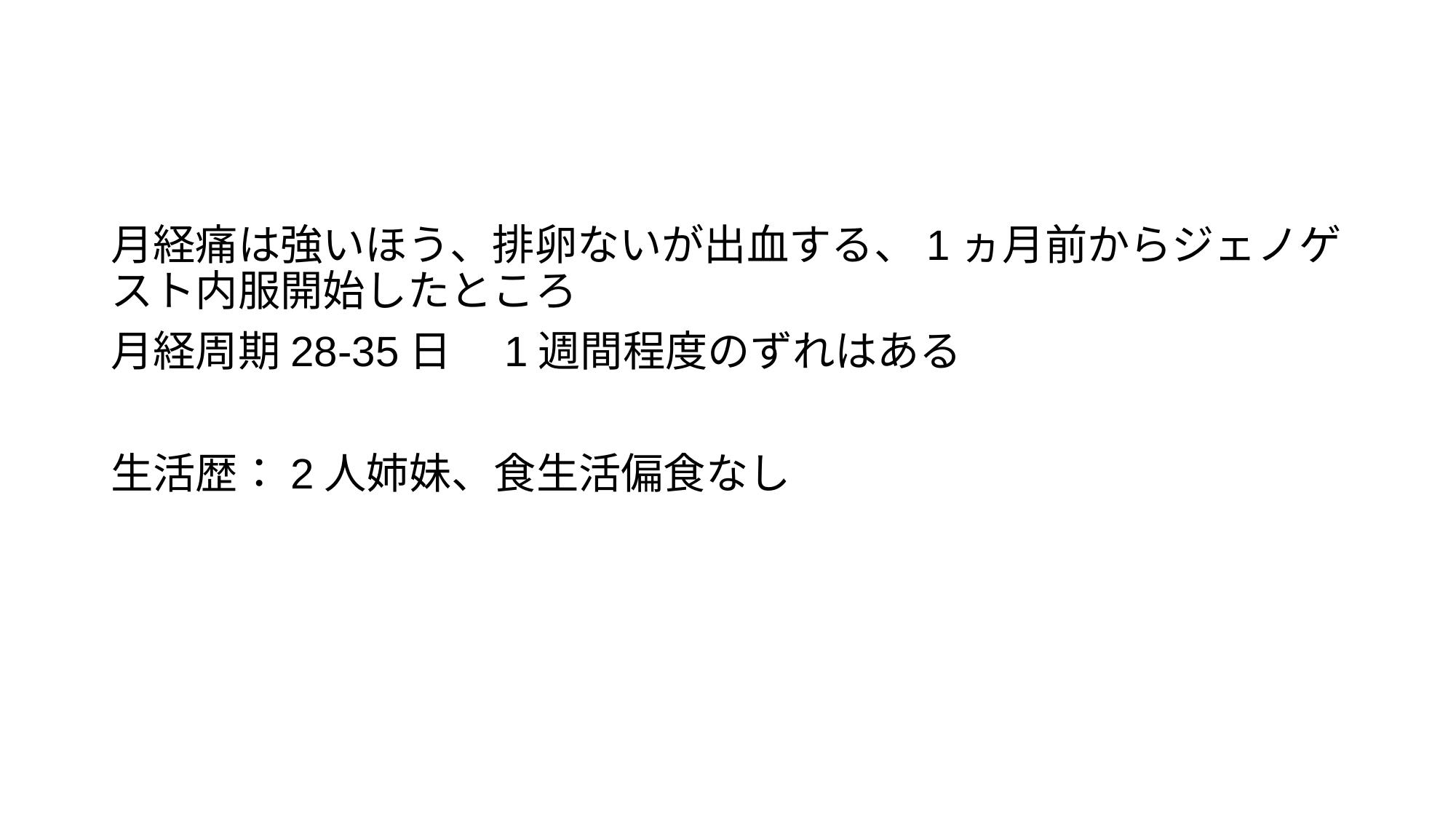

#
月経痛は強いほう、排卵ないが出血する、1ヵ月前からジェノゲスト内服開始したところ
月経周期28-35日　1週間程度のずれはある

生活歴：2人姉妹、食生活偏食なし